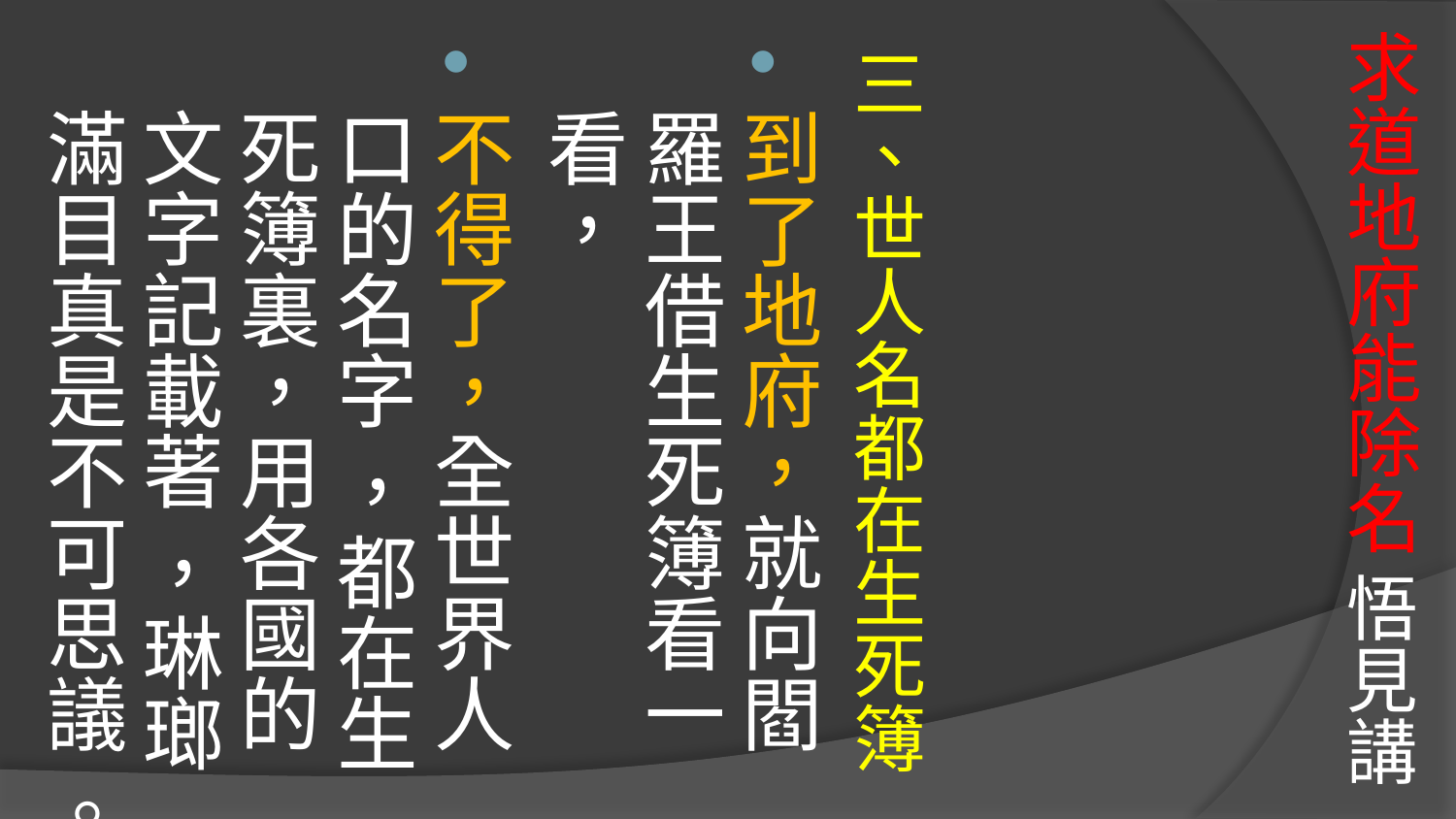

# 求道地府能除名 悟見講
三、世人名都在生死簿
到了地府，就向閻羅王借生死簿看一看，
不得了，全世界人口的名字 ，都在生死簿裏，用各國的文字記載著 ，琳瑯滿目真是不可思議 。